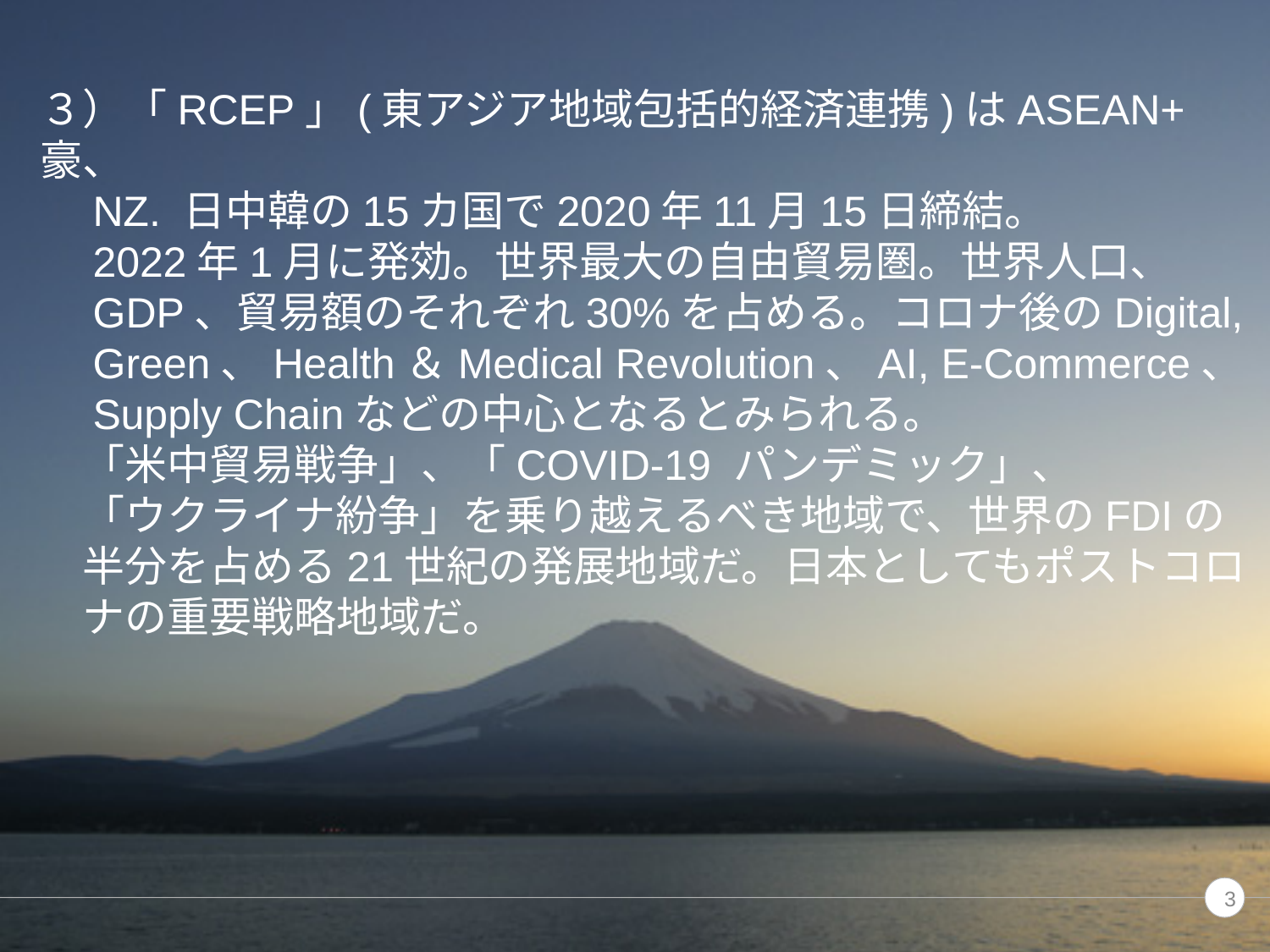

３）「RCEP」(東アジア地域包括的経済連携)はASEAN+豪、
　NZ. 日中韓の15カ国で2020年11月15日締結。
　2022年1月に発効。世界最大の自由貿易圏。世界人口、
　GDP、貿易額のそれぞれ30%を占める。コロナ後のDigital,
　Green、Health＆Medical Revolution、AI, E-Commerce、
　Supply Chainなどの中心となるとみられる。
　「米中貿易戦争」、「COVID-19 パンデミック」、
　「ウクライナ紛争」を乗り越えるべき地域で、世界のFDIの
　半分を占める21世紀の発展地域だ。日本としてもポストコロ
　ナの重要戦略地域だ。

3